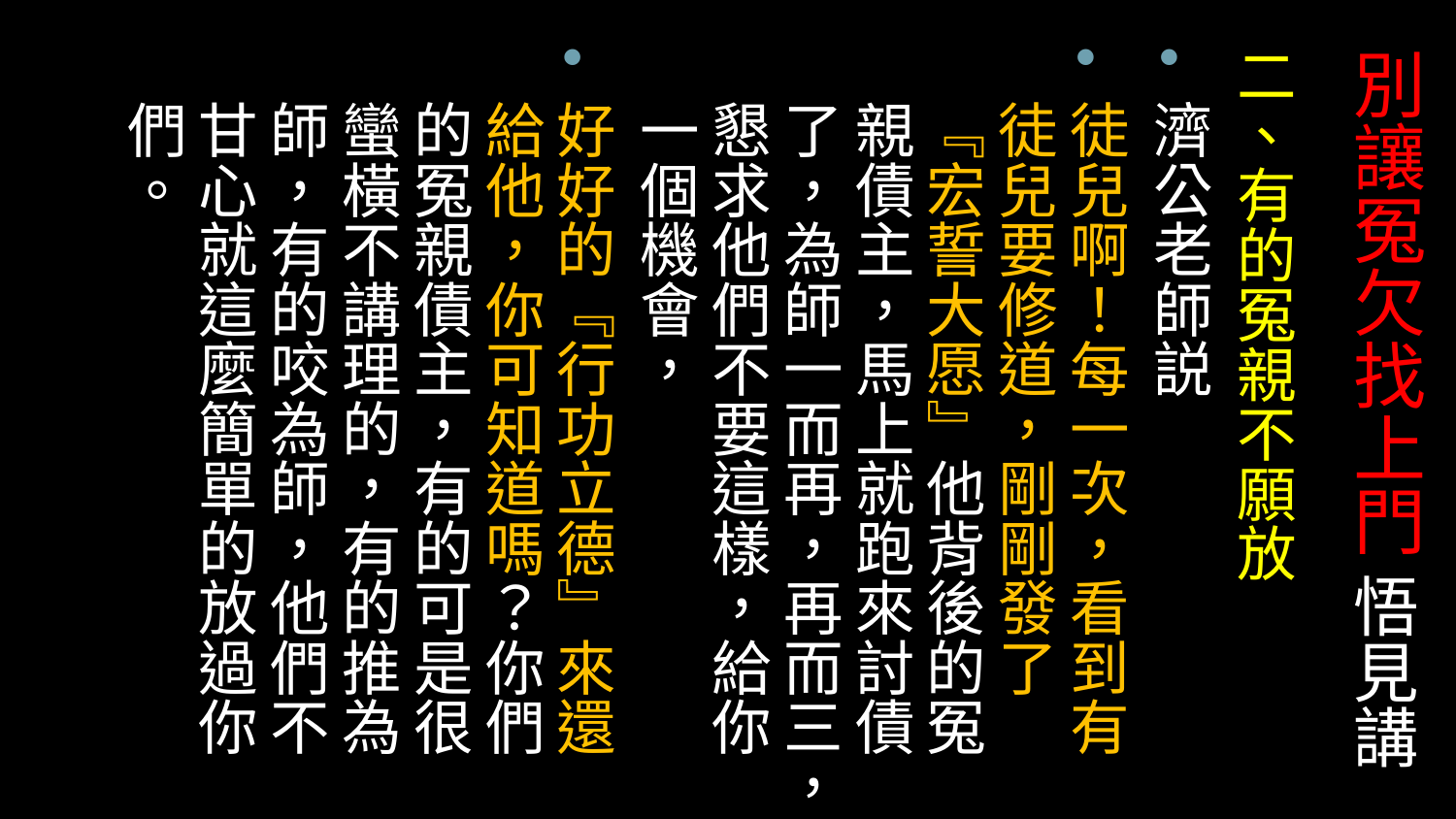

# 別讓冤欠找上門 悟見講
二、有的冤親不願放
濟公老師説
徒兒啊！每一次，看到有徒兒要修道，剛剛發了『宏誓大愿』他背後的冤親債主，馬上就跑來討債了，為師一而再，再而三，懇求他們不要這樣，給你一個機會，
好好的『行功立德』來還給他，你可知道嗎？你們的冤親債主，有的可是很蠻橫不講理的，有的推為師，有的咬為師，他們不甘心就這麼簡單的放過你們。